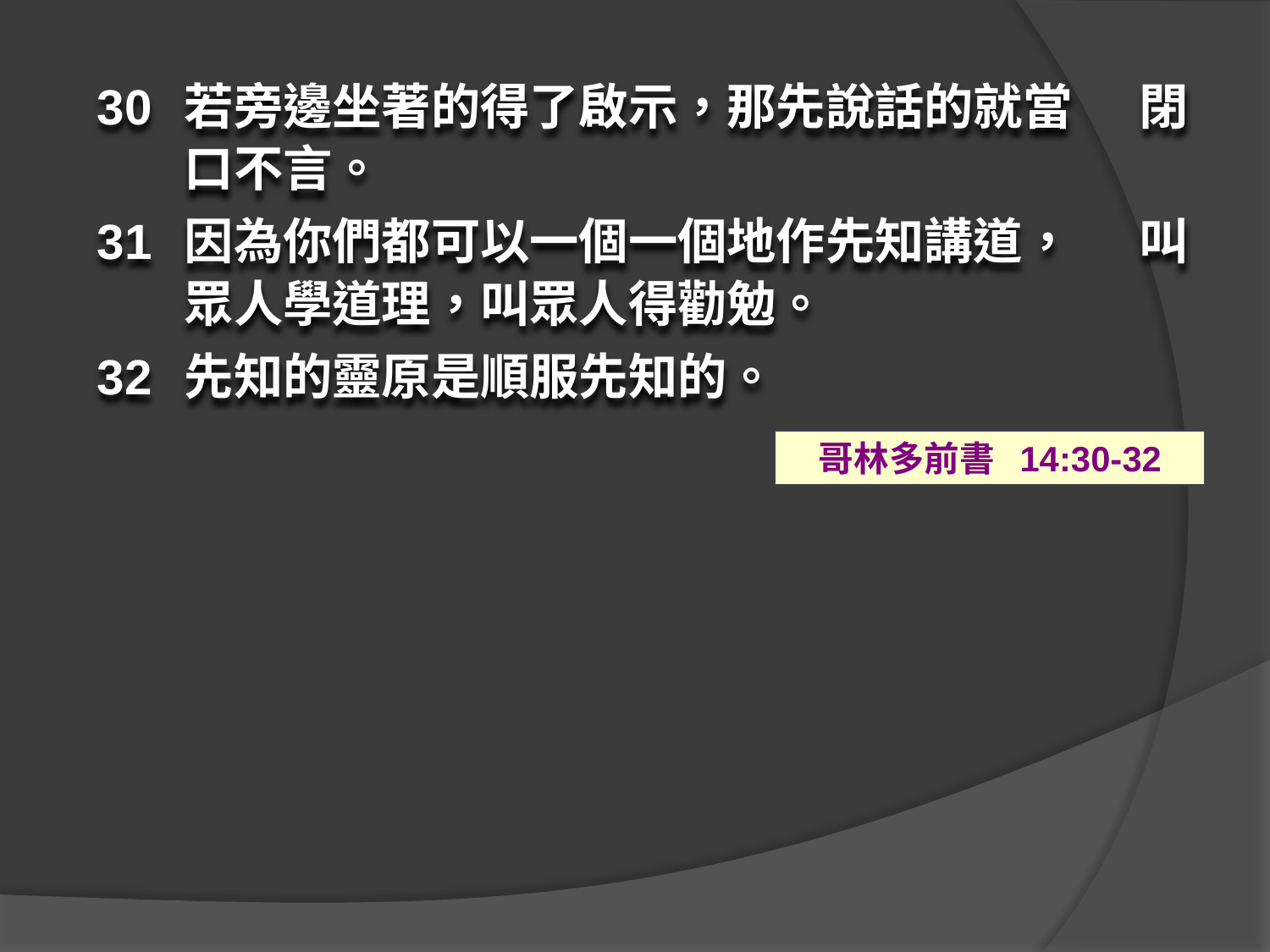

30	若旁邊坐著的得了啟示，那先說話的就當      閉口不言。
31	因為你們都可以一個一個地作先知講道，      叫眾人學道理，叫眾人得勸勉。
32	先知的靈原是順服先知的。
哥林多前書  14:30-32